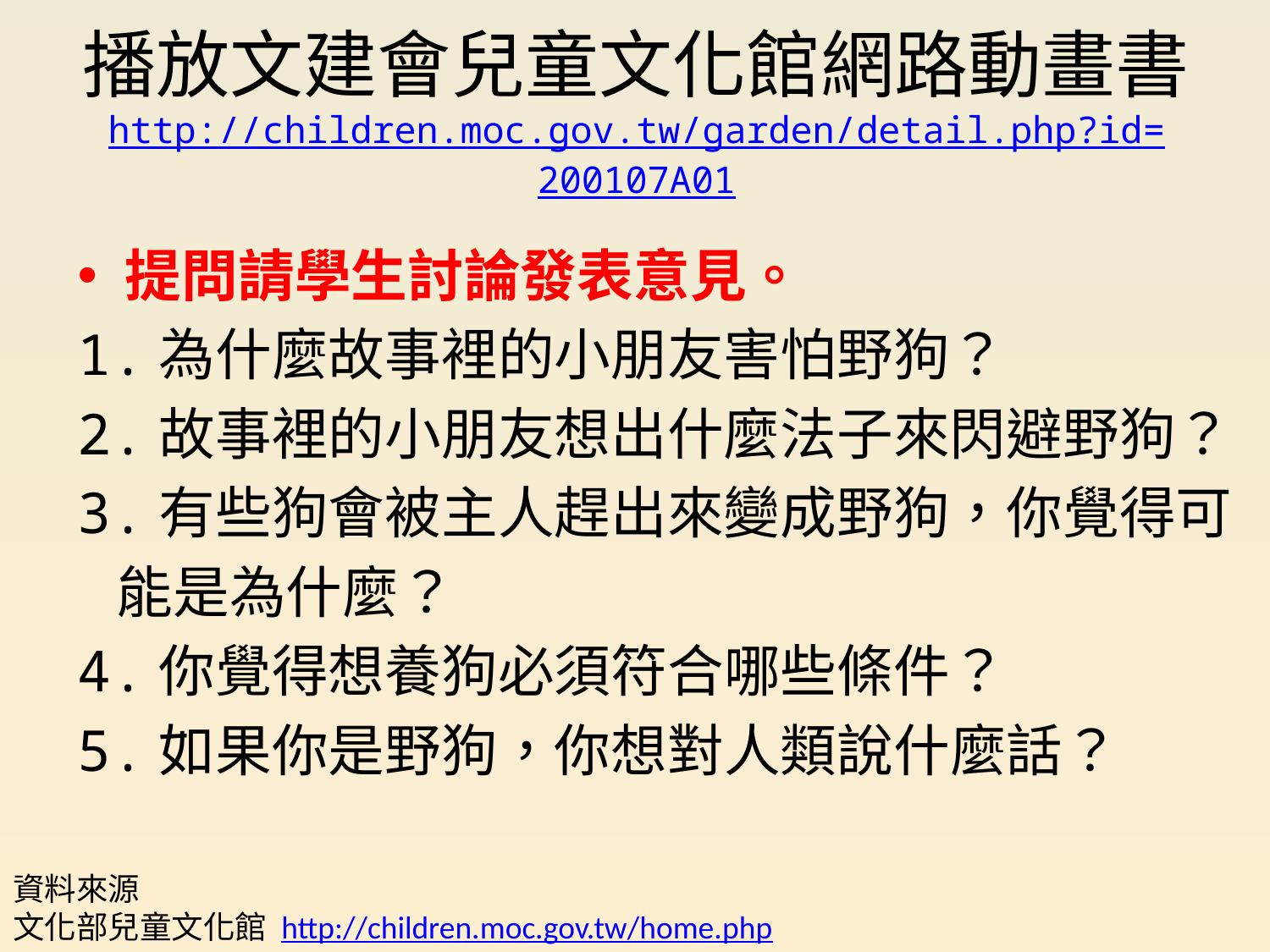

# 播放文建會兒童文化館網路動畫書 http://children.moc.gov.tw/garden/detail.php?id=200107A01
提問請學生討論發表意見。
1.為什麼故事裡的小朋友害怕野狗？
2.故事裡的小朋友想出什麼法子來閃避野狗？
3.有些狗會被主人趕出來變成野狗，你覺得可
  能是為什麼？
4.你覺得想養狗必須符合哪些條件？
5.如果你是野狗，你想對人類說什麼話？

資料來源
文化部兒童文化館 http://children.moc.gov.tw/home.php